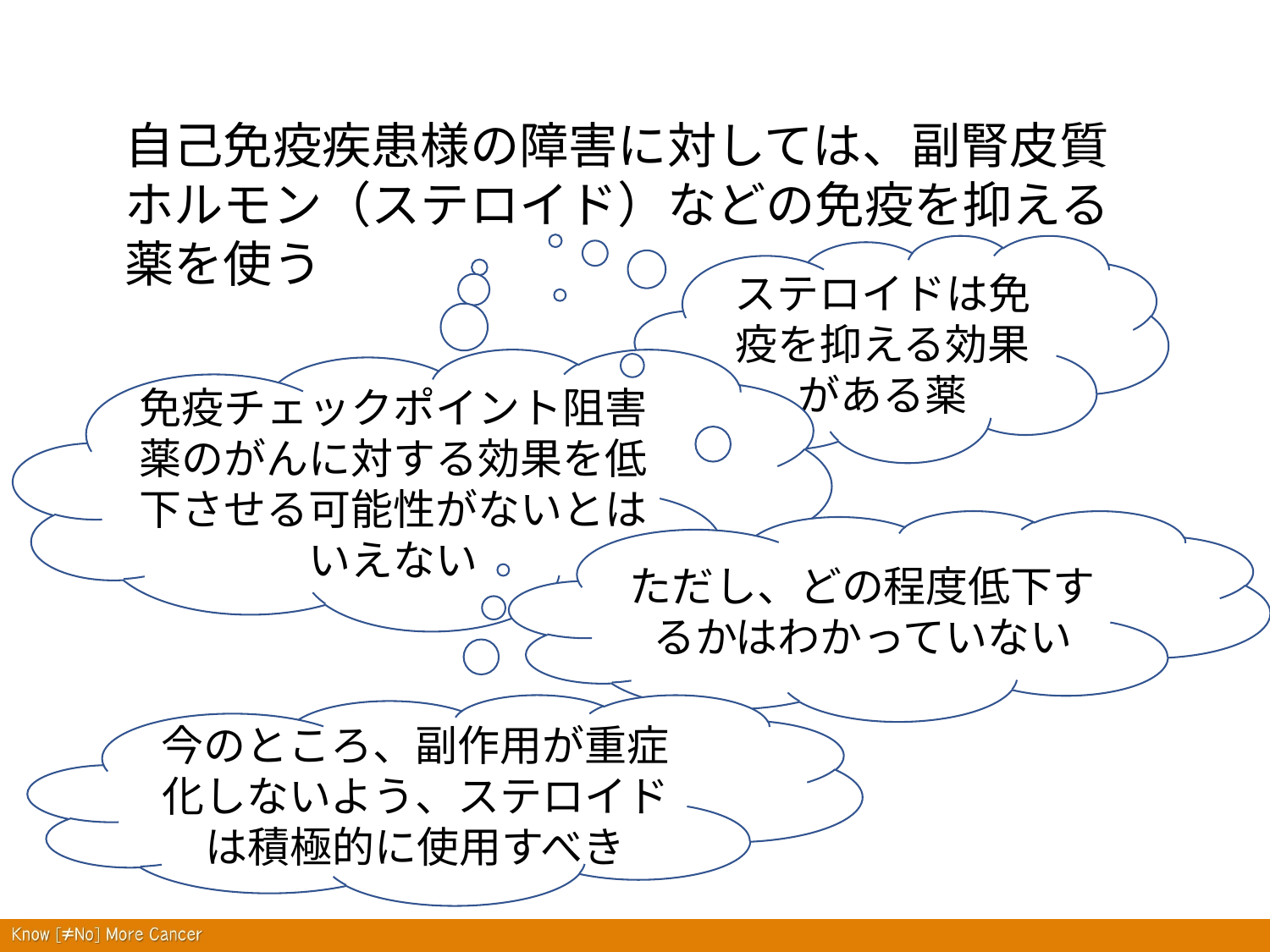

自己免疫疾患様の障害に対しては、副腎皮質ホルモン（ステロイド）などの免疫を抑える薬を使う
ステロイドは免疫を抑える効果がある薬
免疫チェックポイント阻害薬のがんに対する効果を低下させる可能性がないとはいえない
ただし、どの程度低下するかはわかっていない
今のところ、副作用が重症化しないよう、ステロイドは積極的に使用すべき